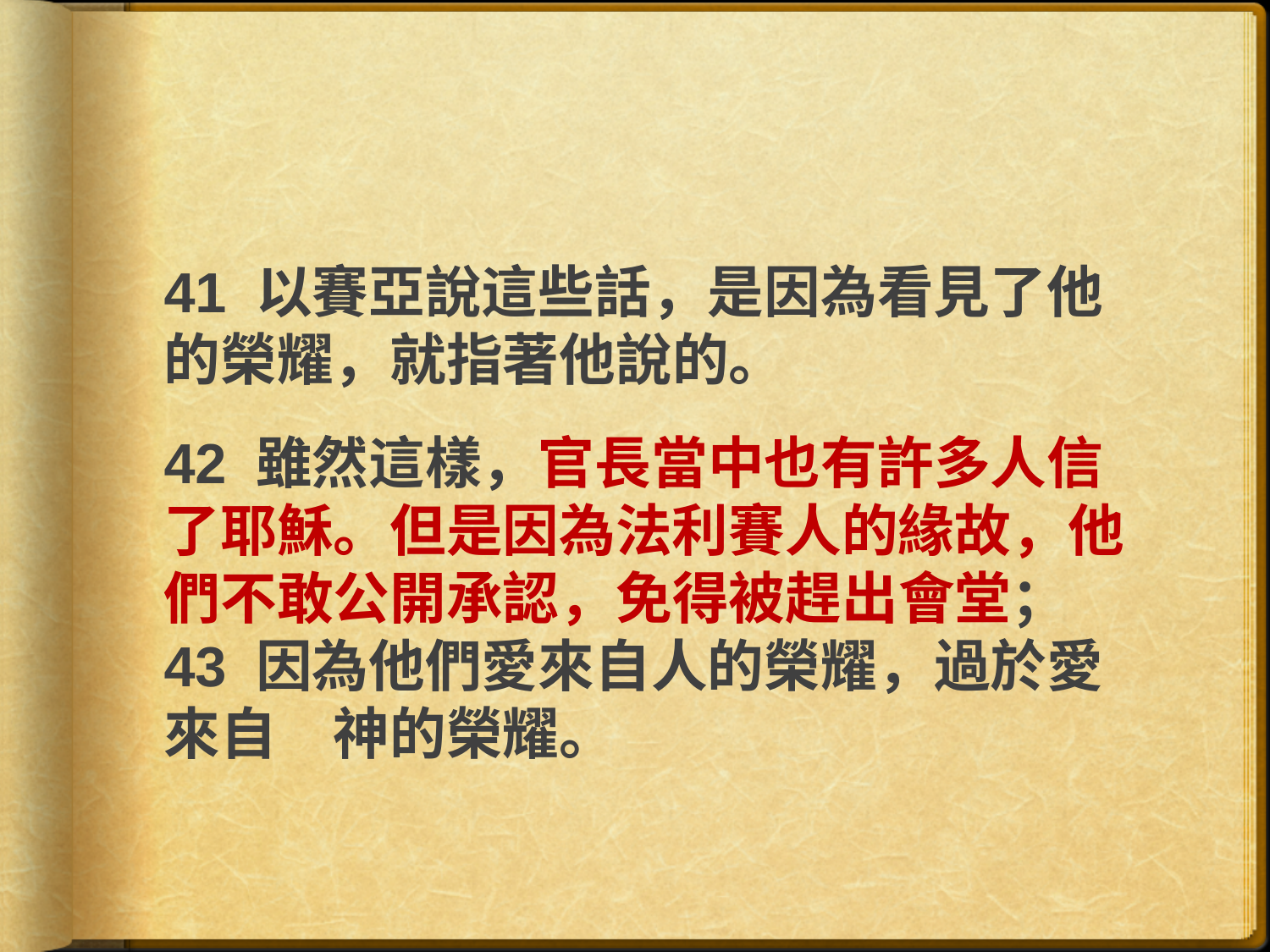

#
41 以賽亞說這些話，是因為看見了他的榮耀，就指著他說的。
42 雖然這樣，官長當中也有許多人信了耶穌。但是因為法利賽人的緣故，他們不敢公開承認，免得被趕出會堂； 43 因為他們愛來自人的榮耀，過於愛來自　神的榮耀。